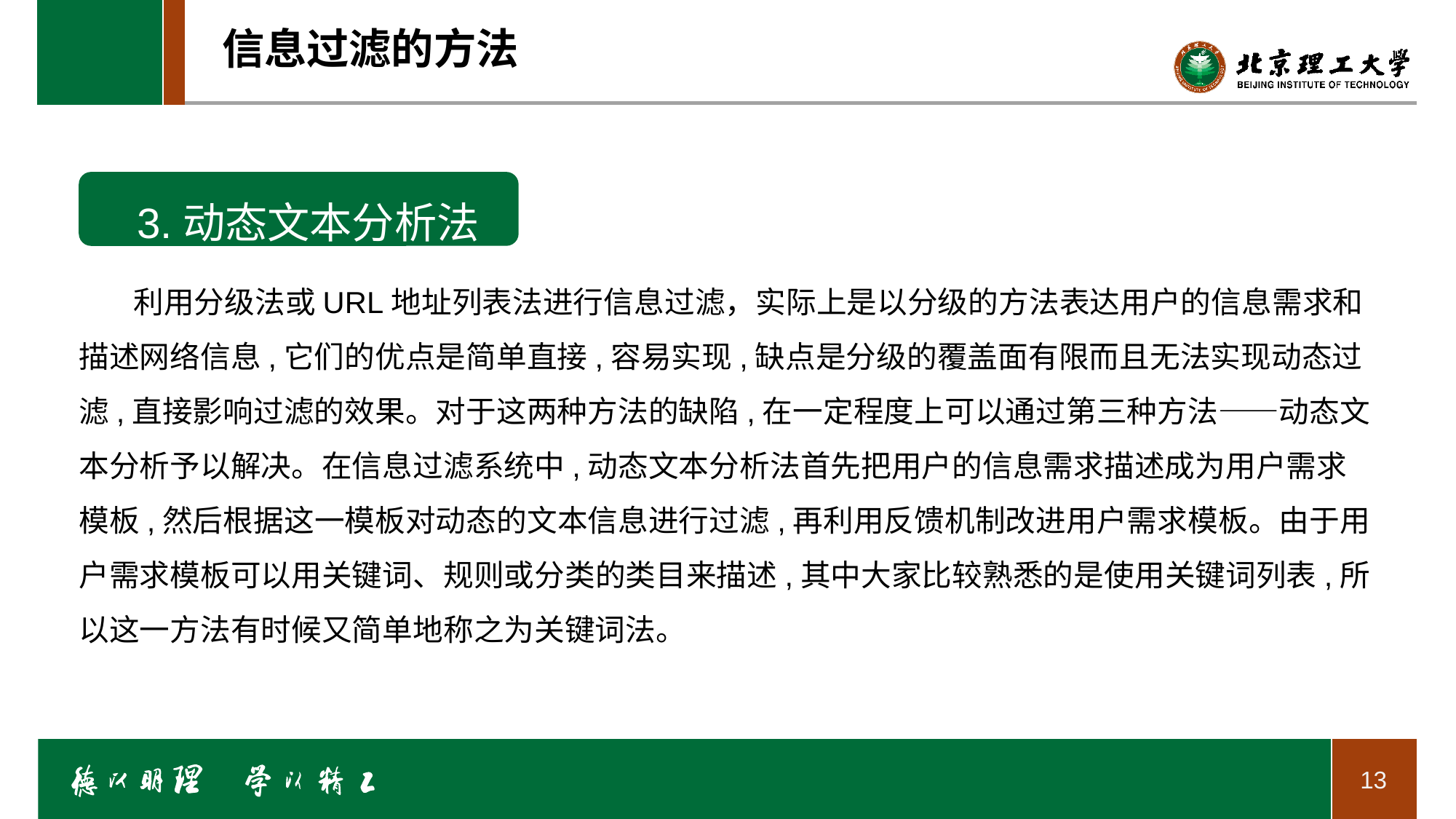

# 信息过滤的方法
3.动态文本分析法
利用分级法或URL地址列表法进行信息过滤，实际上是以分级的方法表达用户的信息需求和描述网络信息,它们的优点是简单直接,容易实现,缺点是分级的覆盖面有限而且无法实现动态过滤,直接影响过滤的效果。对于这两种方法的缺陷,在一定程度上可以通过第三种方法——动态文本分析予以解决。在信息过滤系统中,动态文本分析法首先把用户的信息需求描述成为用户需求模板,然后根据这一模板对动态的文本信息进行过滤,再利用反馈机制改进用户需求模板。由于用户需求模板可以用关键词、规则或分类的类目来描述,其中大家比较熟悉的是使用关键词列表,所以这一方法有时候又简单地称之为关键词法。